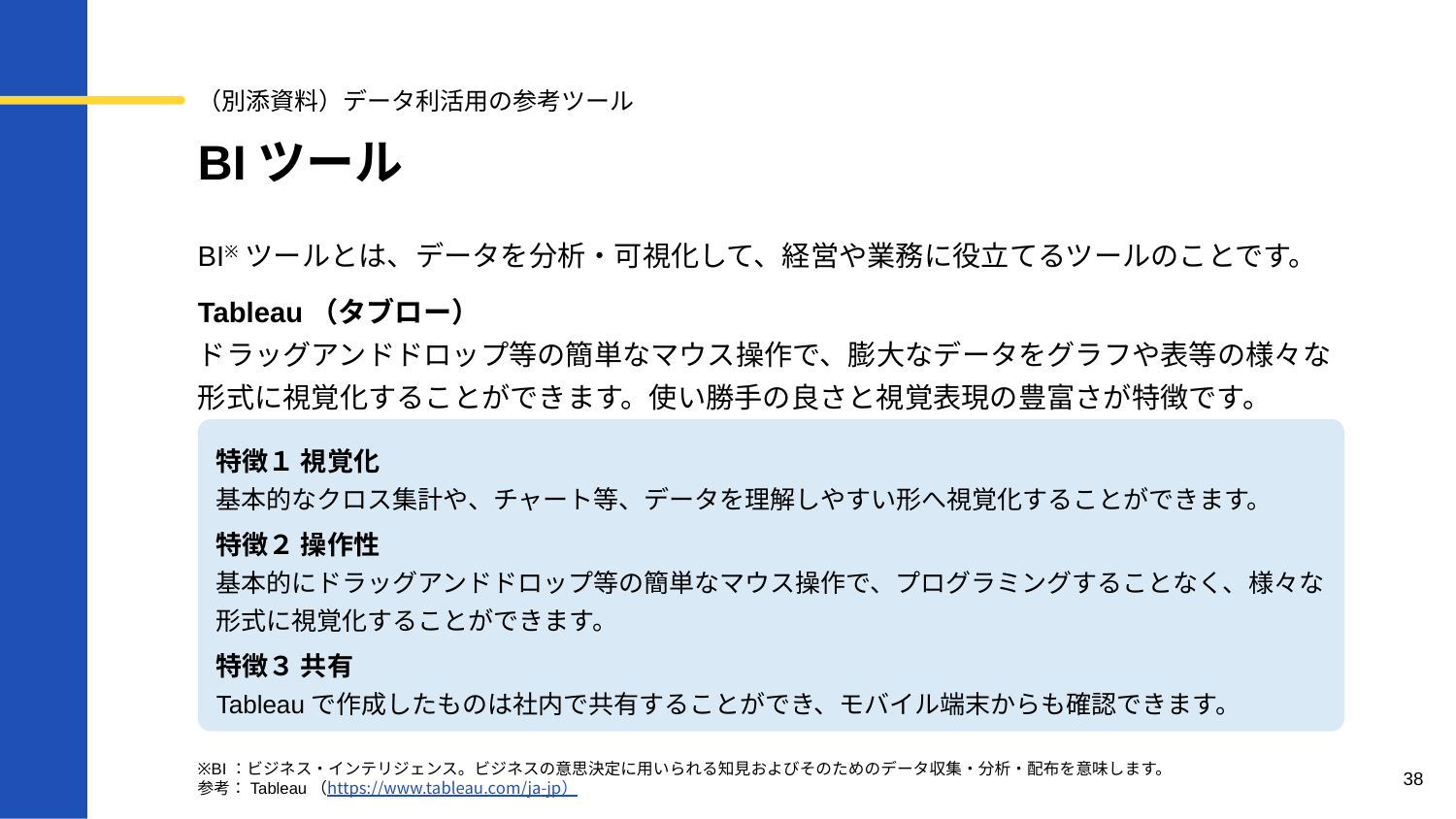

（別添資料）データ利活用の参考ツール
# BIツール
BI※ツールとは、データを分析・可視化して、経営や業務に役立てるツールのことです。
Tableau（タブロー）
ドラッグアンドドロップ等の簡単なマウス操作で、膨大なデータをグラフや表等の様々な形式に視覚化することができます。使い勝手の良さと視覚表現の豊富さが特徴です。
特徴１ 視覚化
基本的なクロス集計や、チャート等、データを理解しやすい形へ視覚化することができます。
特徴２ 操作性
基本的にドラッグアンドドロップ等の簡単なマウス操作で、プログラミングすることなく、様々な形式に視覚化することができます。
特徴３ 共有
Tableauで作成したものは社内で共有することができ、モバイル端末からも確認できます。
38
※BI：ビジネス・インテリジェンス。ビジネスの意思決定に用いられる知見およびそのためのデータ収集・分析・配布を意味します。
参考：Tableau（https://www.tableau.com/ja-jp）